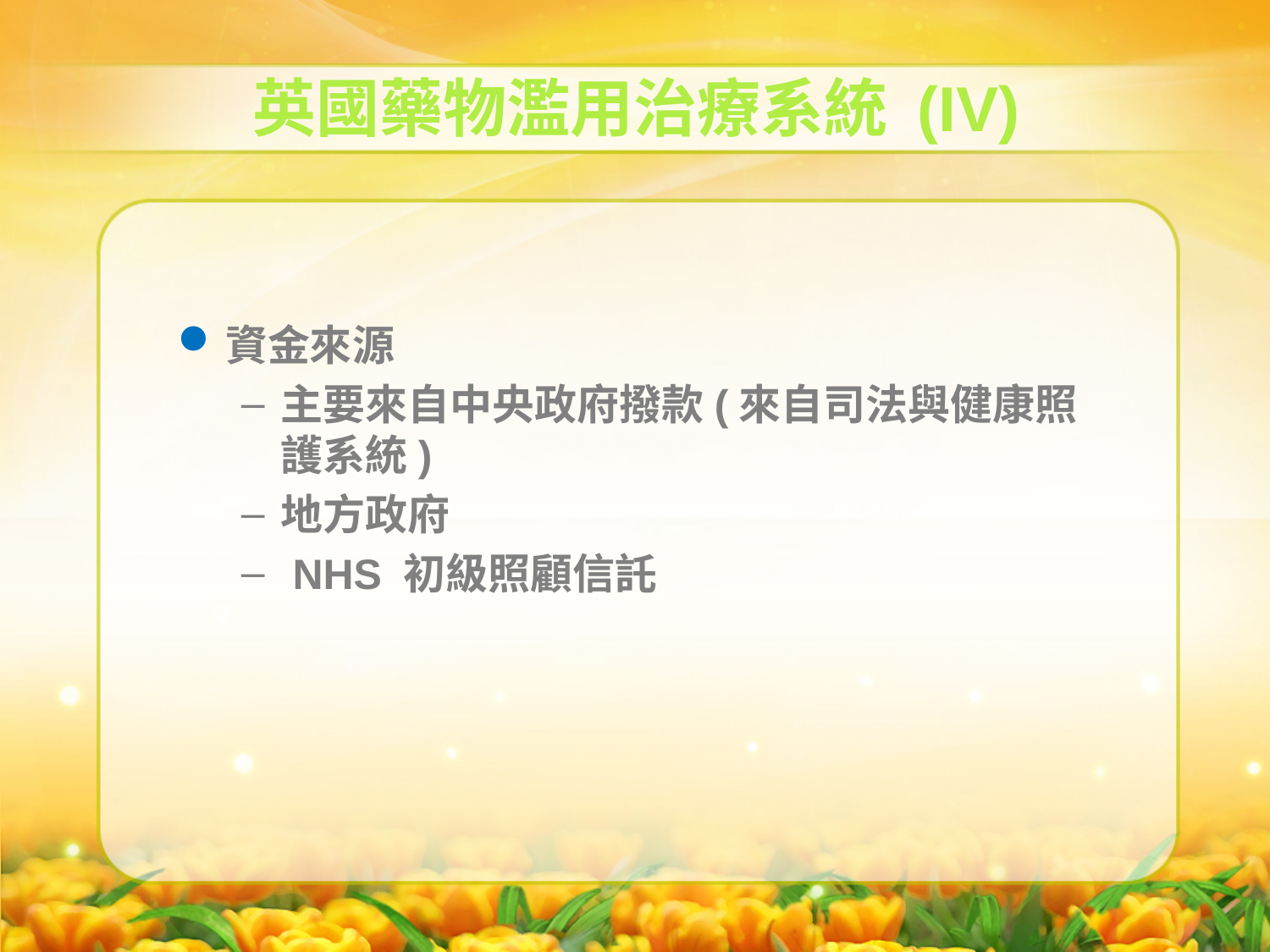

英國藥物濫用治療系統 (IV)
資金來源
主要來自中央政府撥款(來自司法與健康照護系統)
地方政府
 NHS 初級照顧信託